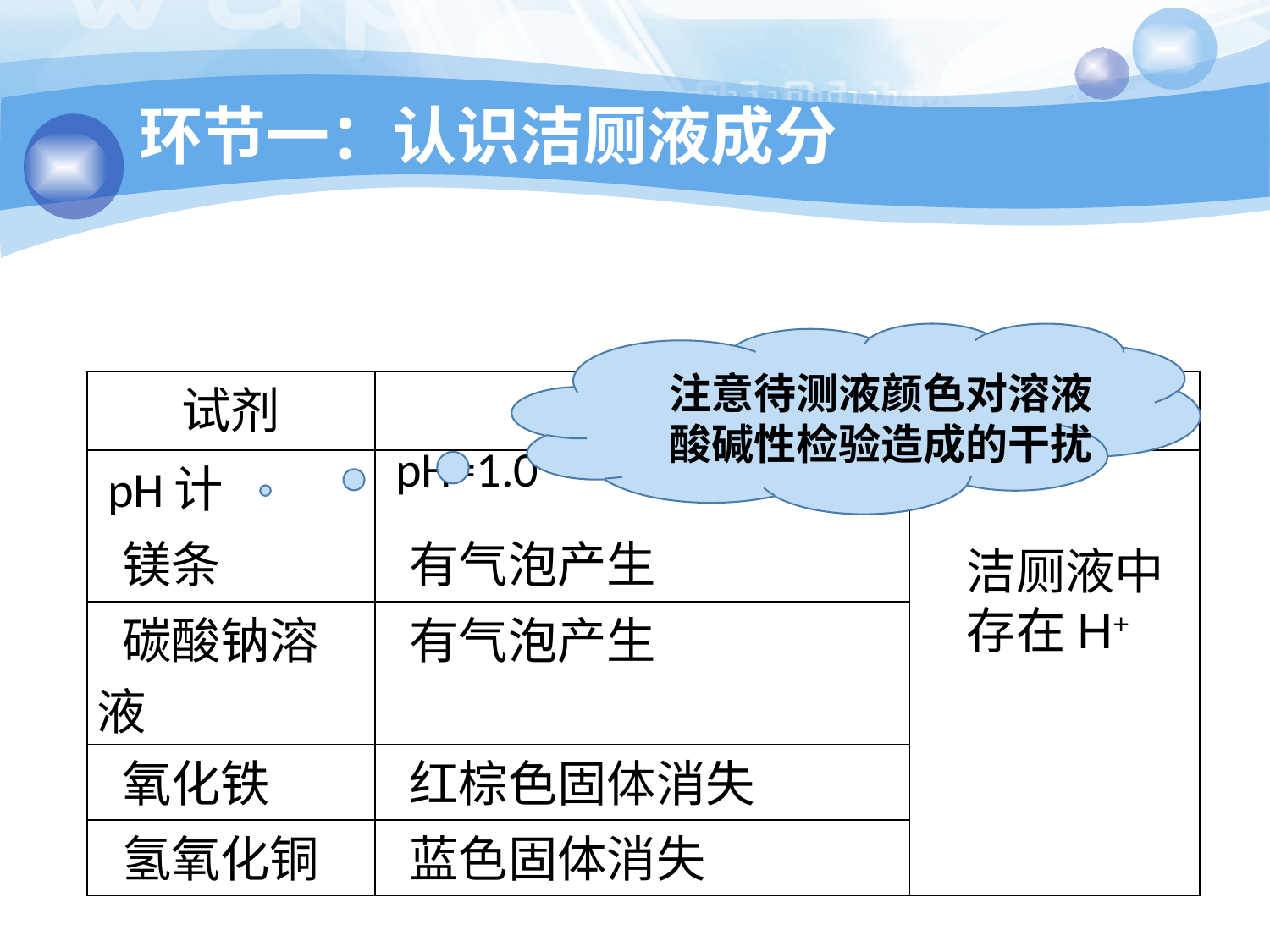

# 环节一：认识洁厕液成分

注意待测液颜色对溶液酸碱性检验造成的干扰
| 试剂 | 现象 | 结论 |
| --- | --- | --- |
| pH计 | pH=1.0 |  |
| 镁条 | 有气泡产生 |  |
| 碳酸钠溶液 | 有气泡产生 |  |
| 氧化铁 | 红棕色固体消失 |  |
| 氢氧化铜 | 蓝色固体消失 |  |
洁厕液中存在H+